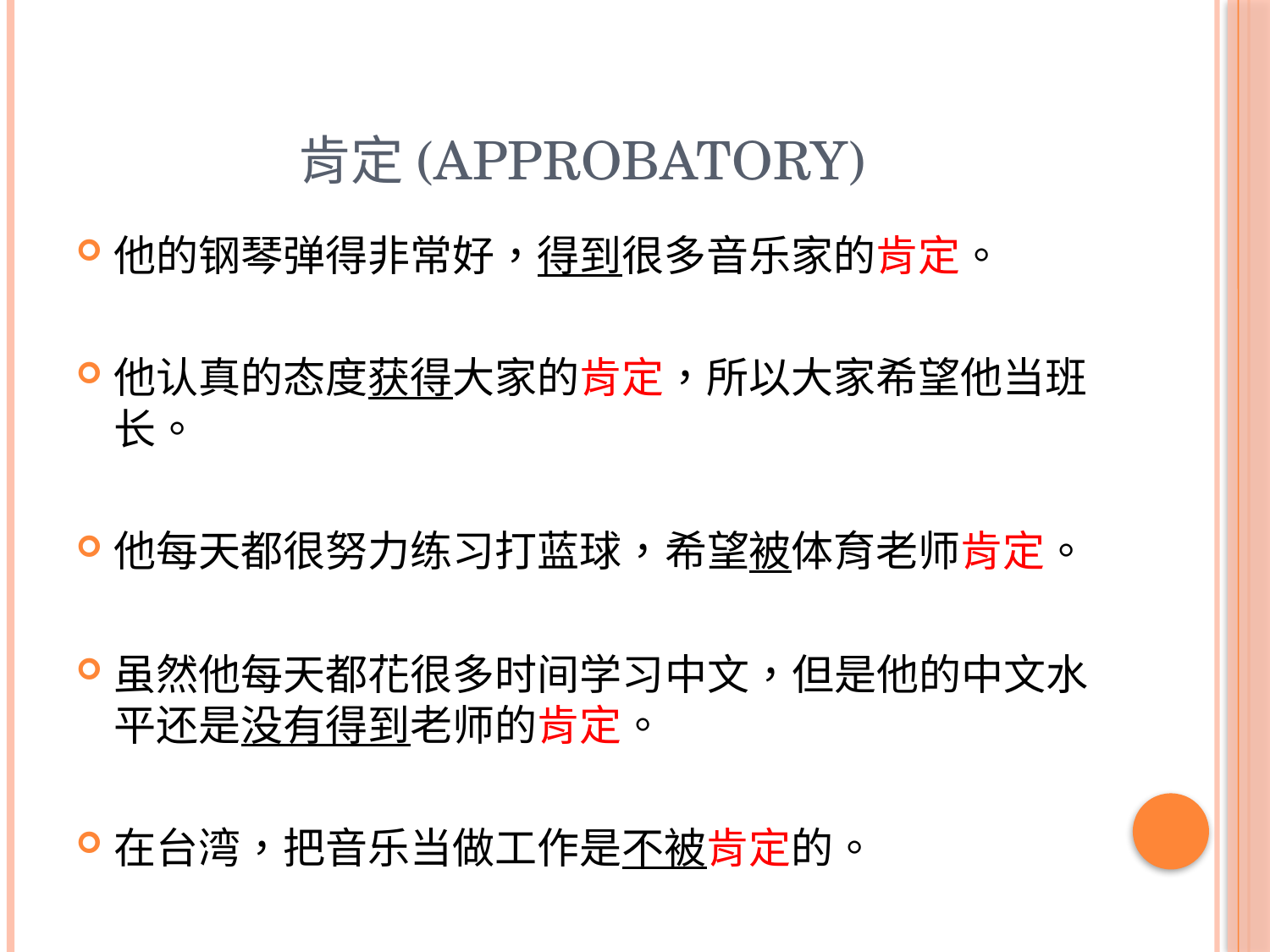

# 肯定(approbatory)
他的钢琴弹得非常好，得到很多音乐家的肯定。

他认真的态度获得大家的肯定，所以大家希望他当班长。

他每天都很努力练习打蓝球，希望被体育老师肯定。

虽然他每天都花很多时间学习中文，但是他的中文水平还是没有得到老师的肯定。

在台湾，把音乐当做工作是不被肯定的。